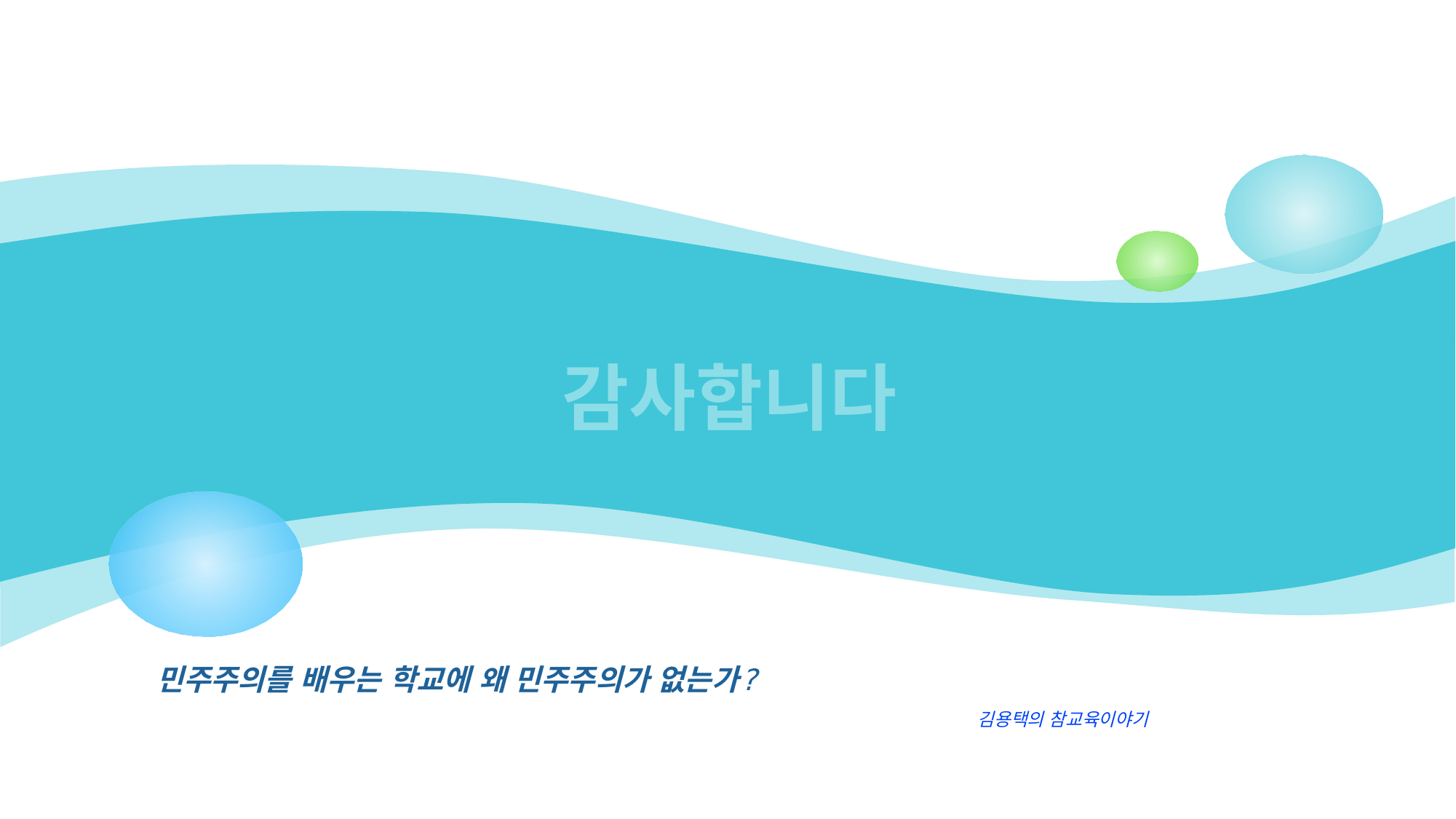

# 감사합니다
민주주의를 배우는 학교에 왜 민주주의가 없는가?
김용택의 참교육이야기